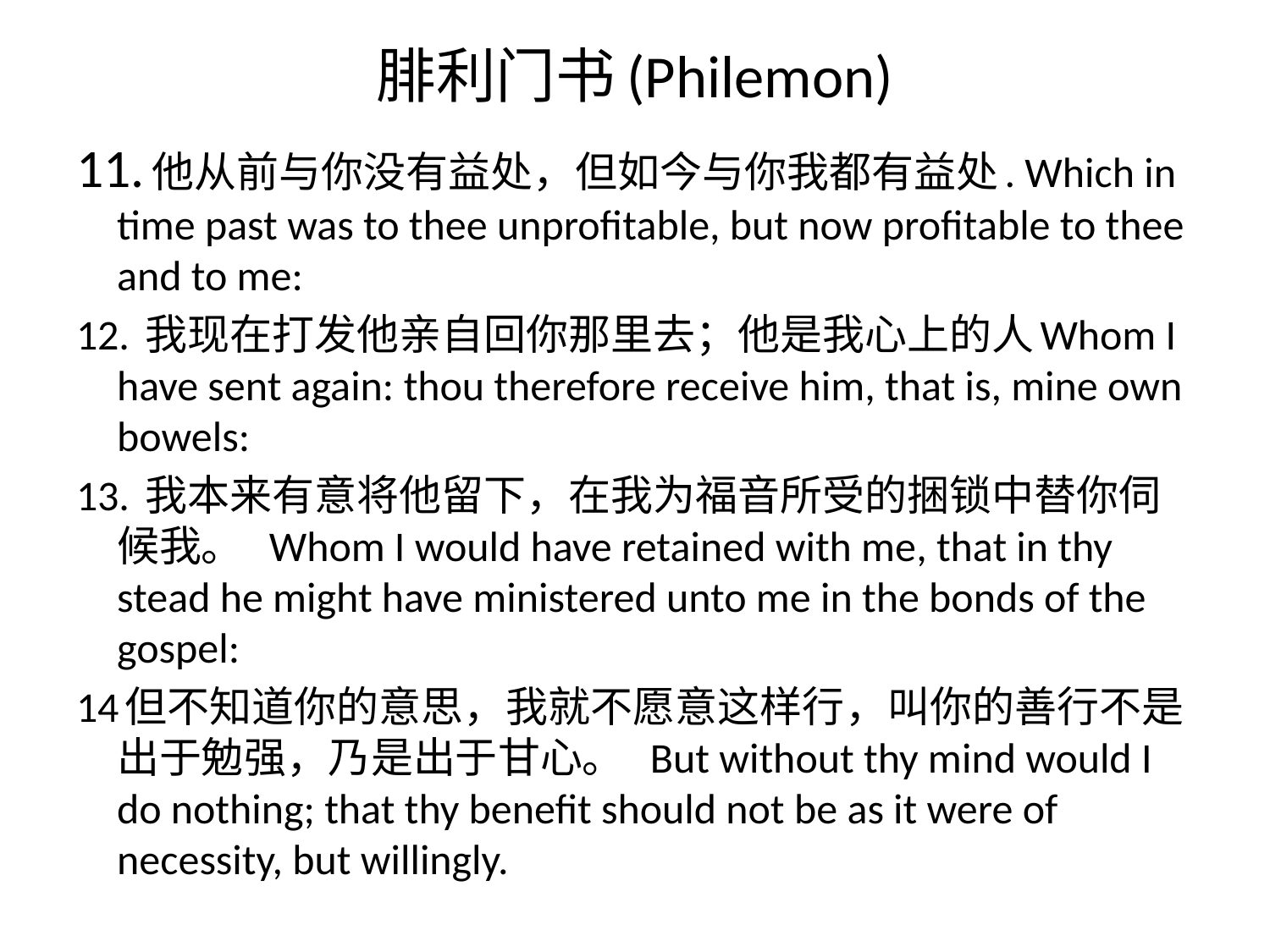

# 腓利门书(Philemon)
11.他从前与你没有益处，但如今与你我都有益处. Which in time past was to thee unprofitable, but now profitable to thee and to me:
12. 我现在打发他亲自回你那里去；他是我心上的人Whom I have sent again: thou therefore receive him, that is, mine own bowels:
13. 我本来有意将他留下，在我为福音所受的捆锁中替你伺候我。  Whom I would have retained with me, that in thy stead he might have ministered unto me in the bonds of the gospel:
14但不知道你的意思，我就不愿意这样行，叫你的善行不是出于勉强，乃是出于甘心。  But without thy mind would I do nothing; that thy benefit should not be as it were of necessity, but willingly.